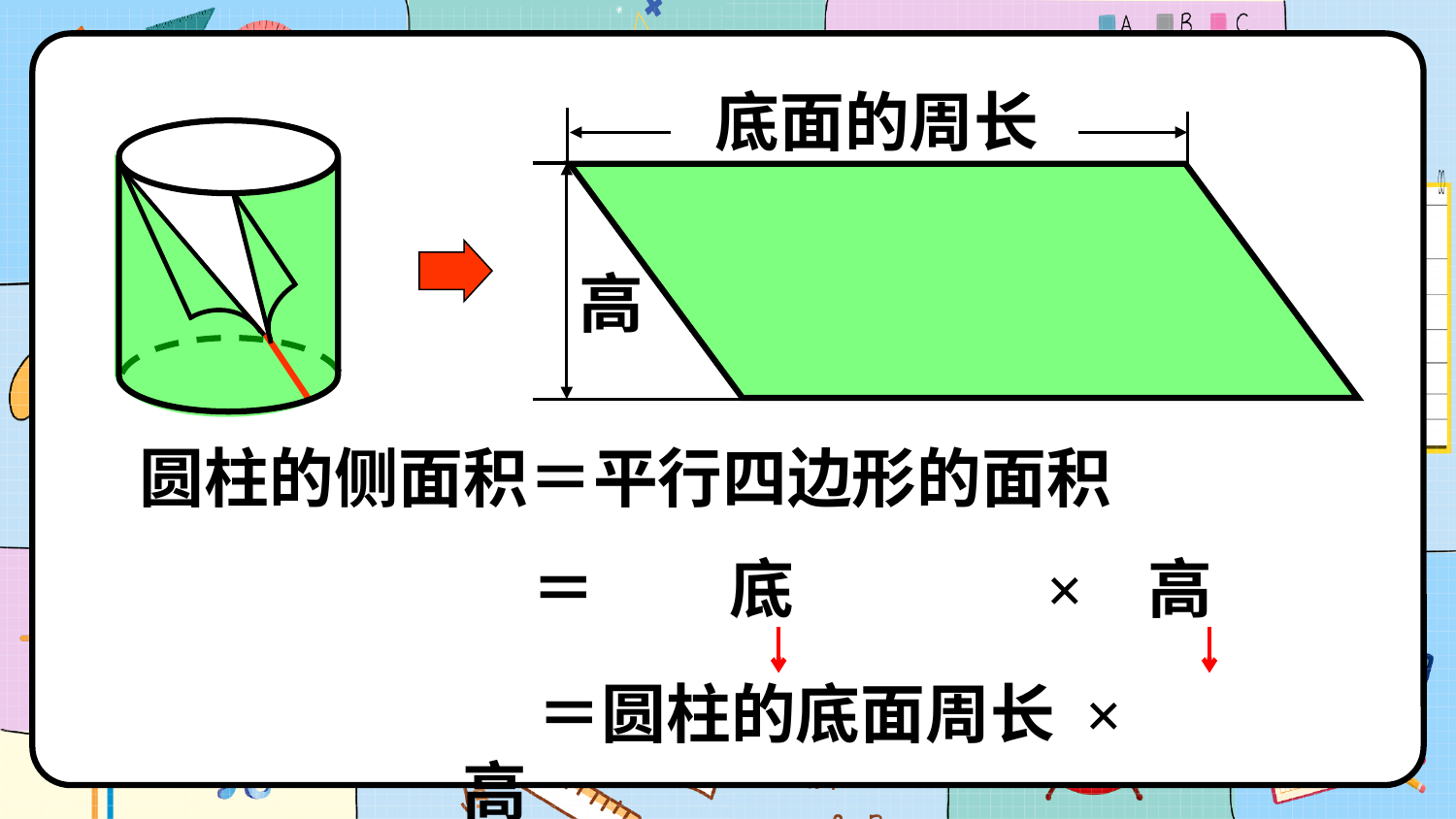

底面的周长

高

圆柱的侧面积＝平行四边形的面积
         ＝         底                ×   高
    ＝圆柱的底面周长 ×   高